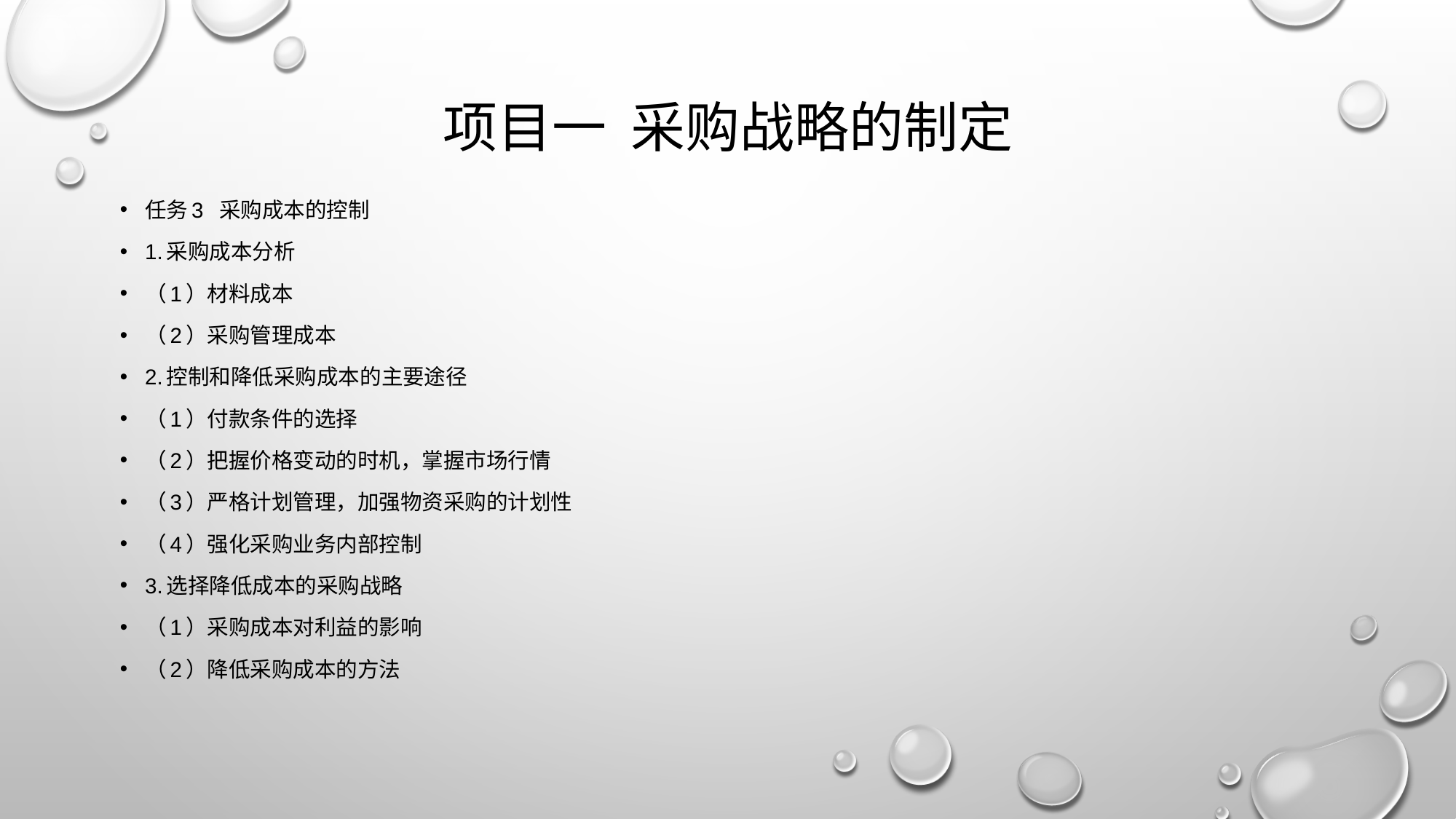

# 项目一  采购战略的制定
任务3  采购成本的控制
1.采购成本分析
（1）材料成本
（2）采购管理成本
2.控制和降低采购成本的主要途径
（1）付款条件的选择
（2）把握价格变动的时机，掌握市场行情
（3）严格计划管理，加强物资采购的计划性
（4）强化采购业务内部控制
3.选择降低成本的采购战略
（1）采购成本对利益的影响
（2）降低采购成本的方法